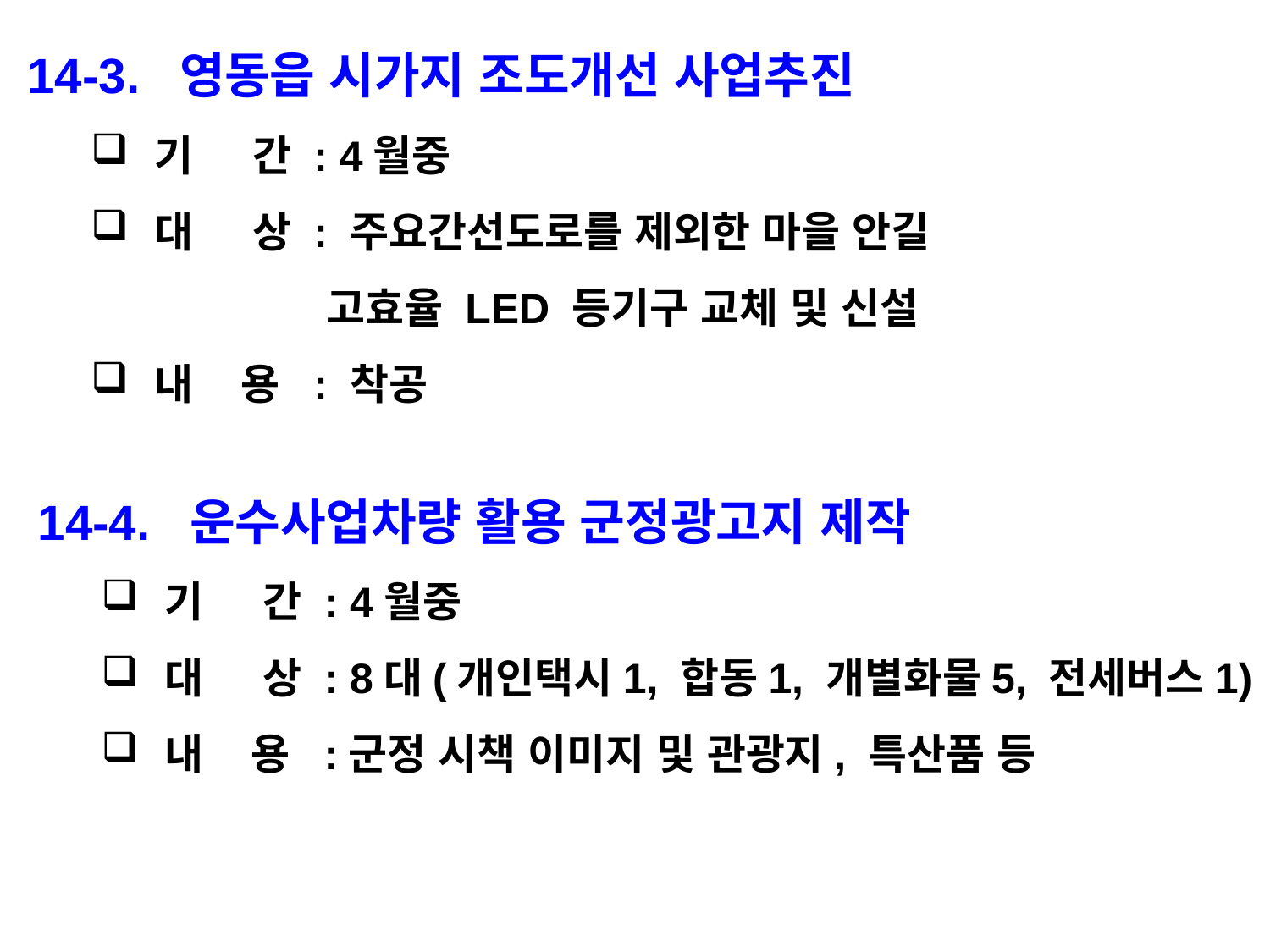

14-3.  영동읍 시가지 조도개선 사업추진
기     간 : 4월중
대     상 : 주요간선도로를 제외한 마을 안길
                   고효율 LED 등기구 교체 및 신설
내    용  : 착공

14-4.  운수사업차량 활용 군정광고지 제작
기     간 : 4월중
대     상 : 8대(개인택시1, 합동1, 개별화물5, 전세버스1)           고효율 LED 등기구 교체 및 신설
내    용  :군정 시책 이미지 및 관광지, 특산품 등